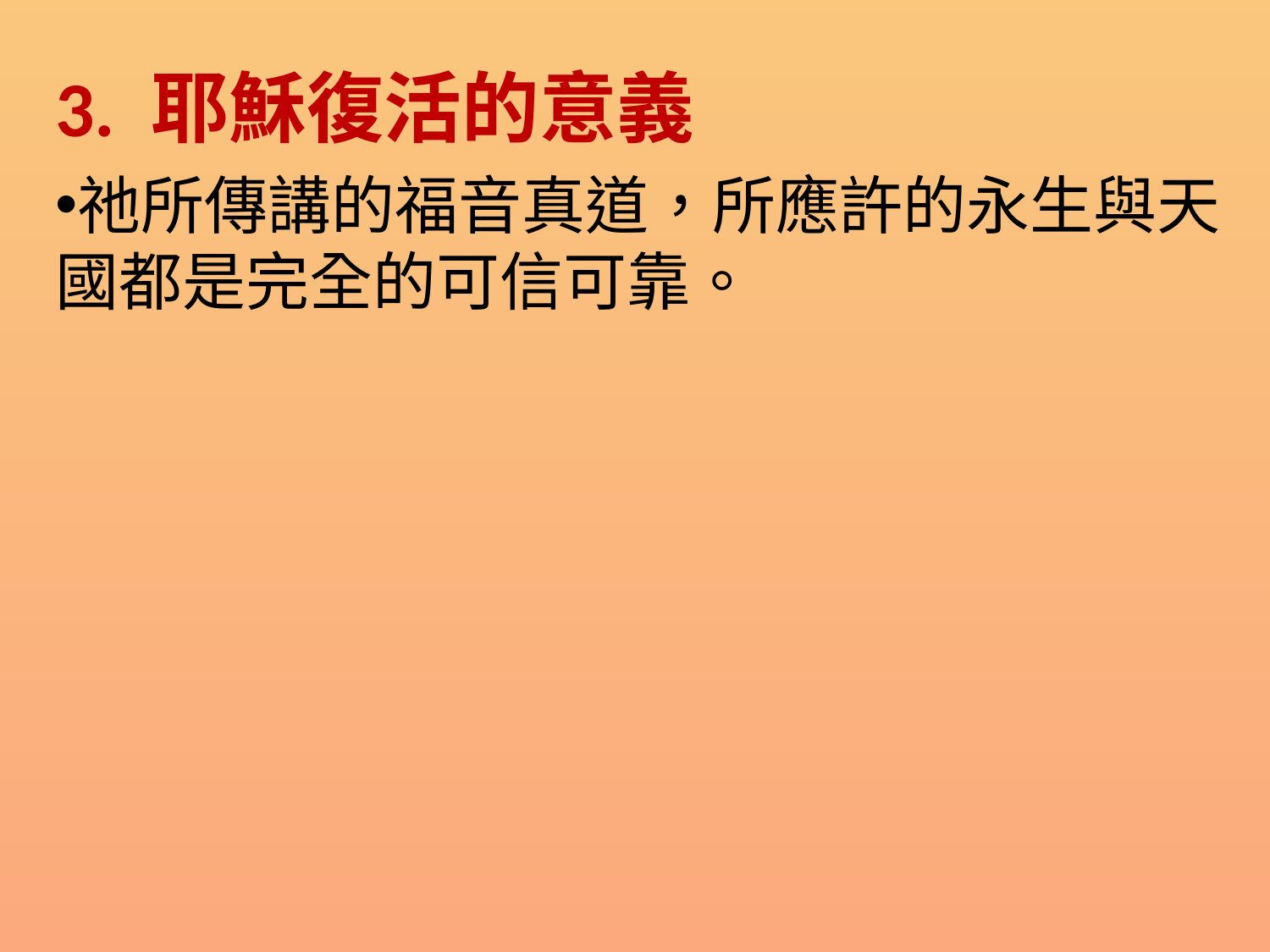

3. 耶穌復活的意義
祂所傳講的福音真道，所應許的永生與天國都是完全的可信可靠。